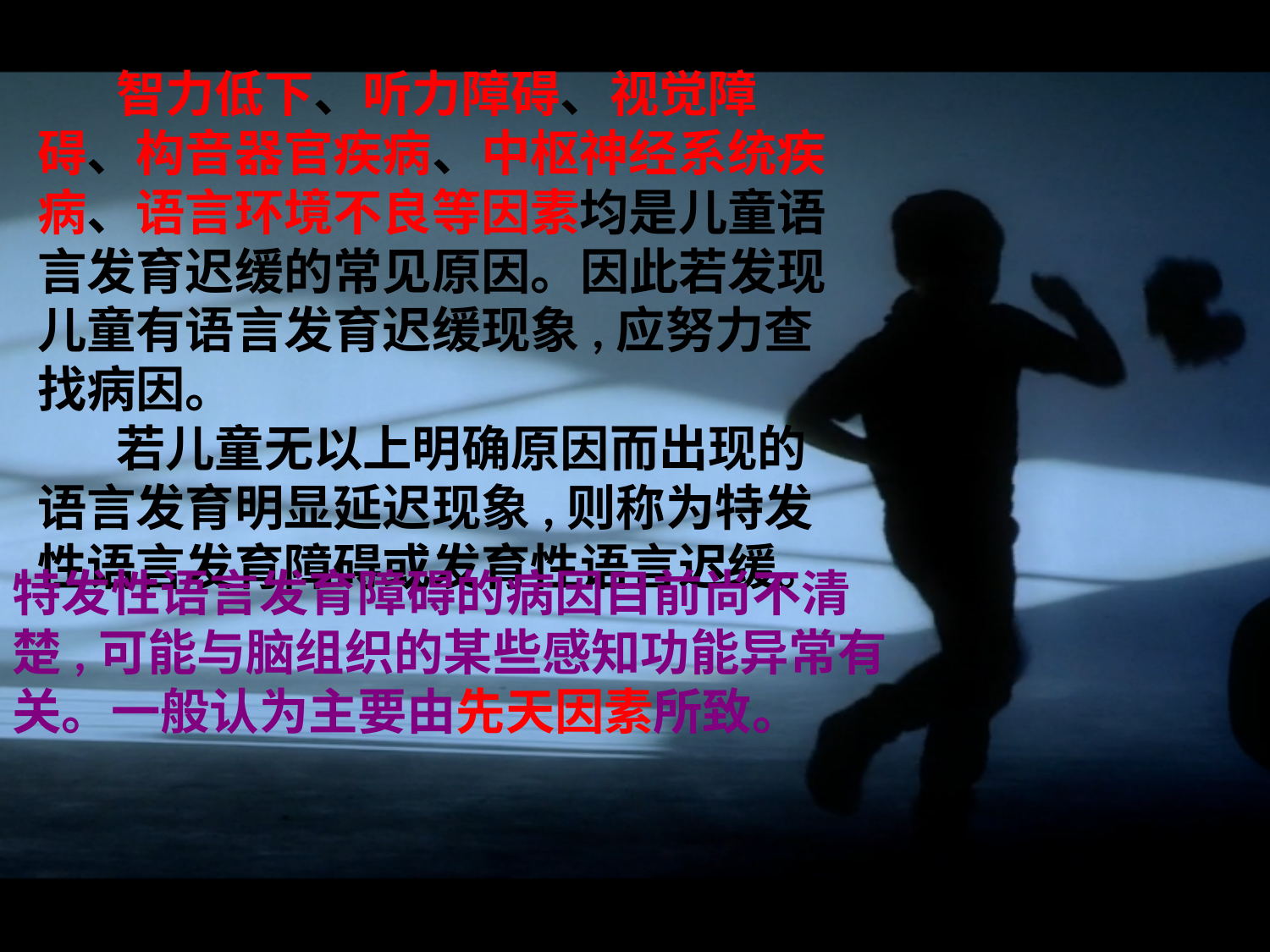

智力低下、听力障碍、视觉障碍、构音器官疾病、中枢神经系统疾病、语言环境不良等因素均是儿童语言发育迟缓的常见原因。因此若发现儿童有语言发育迟缓现象,应努力查找病因。
      若儿童无以上明确原因而出现的语言发育明显延迟现象,则称为特发性语言发育障碍或发育性语言迟缓。

特发性语言发育障碍的病因目前尚不清楚,可能与脑组织的某些感知功能异常有关。一般认为主要由先天因素所致。